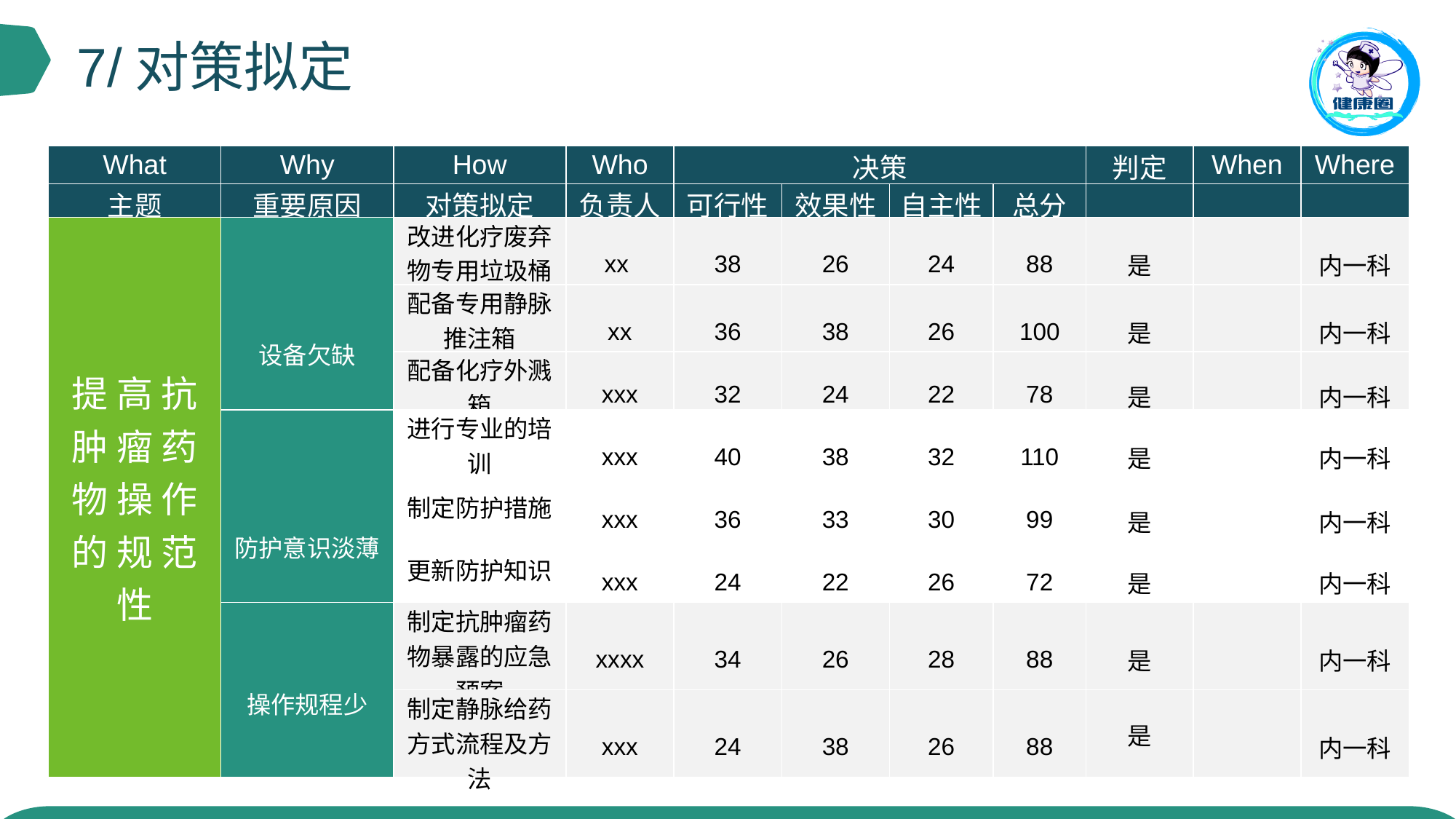

7/对策拟定
| What | Why | How | Who | 决策 |  |  |  | 判定 | When | Where |
| --- | --- | --- | --- | --- | --- | --- | --- | --- | --- | --- |
| 主题 | 重要原因 | 对策拟定 | 负责人 | 可行性 | 效果性 | 自主性 | 总分 |  |  |  |
| 提 高 抗 肿 瘤 药 物 操 作 的 规 范 性 | 设备欠缺 | 改进化疗废弃物专用垃圾桶 | xx | 38 | 26 | 24 | 88 | 是 |  | 内一科 |
|  |  | 配备专用静脉推注箱 | xx | 36 | 38 | 26 | 100 | 是 |  | 内一科 |
|  |  | 配备化疗外溅箱 | xxx | 32 | 24 | 22 | 78 | 是 |  | 内一科 |
|  | 防护意识淡薄 | 进行专业的培训 | xxx | 40 | 38 | 32 | 110 | 是 |  | 内一科 |
|  |  | 制定防护措施 | xxx | 36 | 33 | 30 | 99 | 是 |  | 内一科 |
|  |  | 更新防护知识 | xxx | 24 | 22 | 26 | 72 | 是 |  | 内一科 |
|  | 操作规程少 | 制定抗肿瘤药物暴露的应急预案 | xxxx | 34 | 26 | 28 | 88 | 是 |  | 内一科 |
|  |  | 制定静脉给药方式流程及方法 | xxx | 24 | 38 | 26 | 88 | 是 |  | 内一科 |